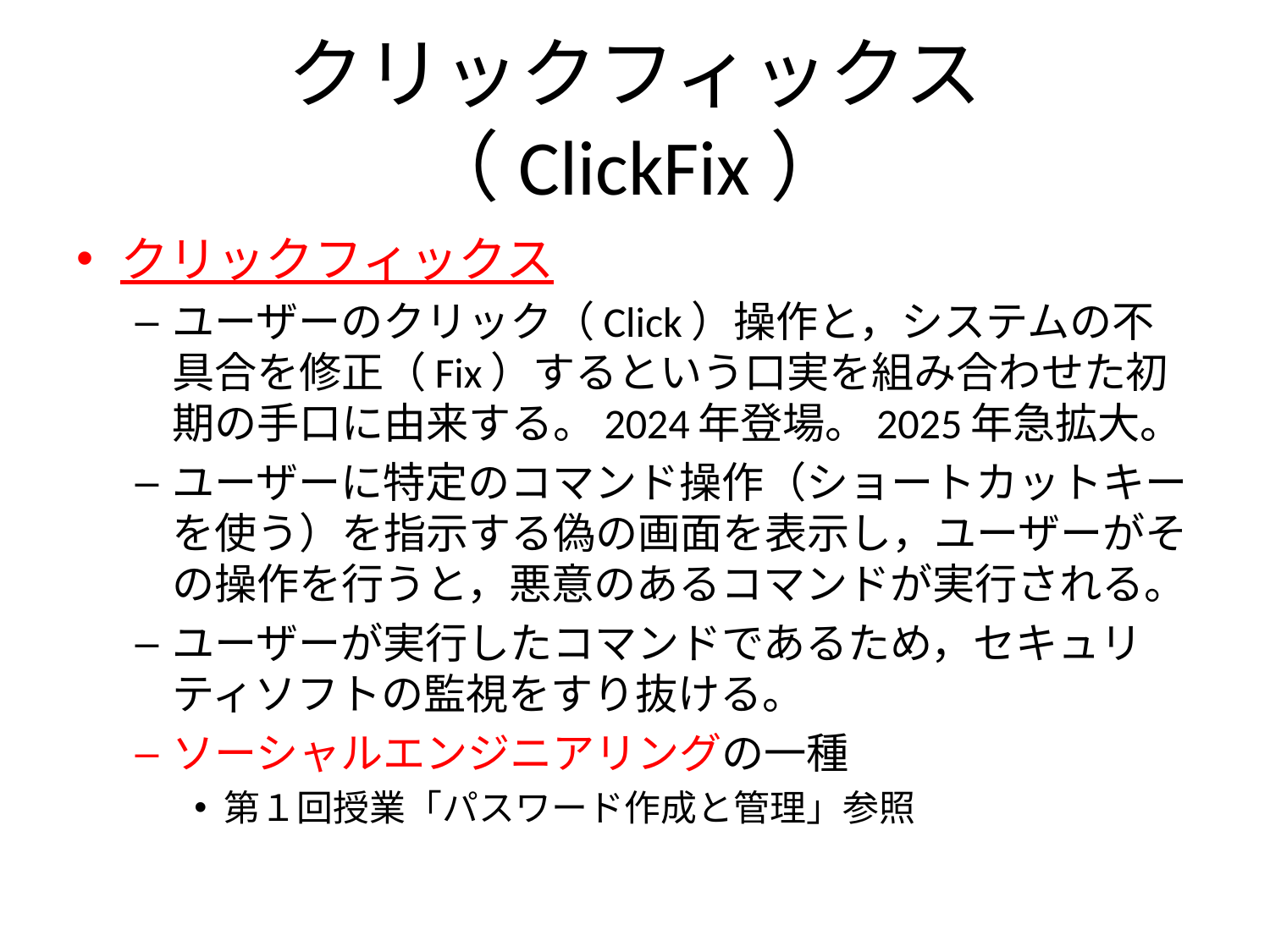

# クリックフィックス（ClickFix）
クリックフィックス
ユーザーのクリック（Click）操作と，システムの不具合を修正（Fix）するという口実を組み合わせた初期の手口に由来する。2024年登場。2025年急拡大。
ユーザーに特定のコマンド操作（ショートカットキーを使う）を指示する偽の画面を表示し，ユーザーがその操作を行うと，悪意のあるコマンドが実行される。
ユーザーが実行したコマンドであるため，セキュリティソフトの監視をすり抜ける。
ソーシャルエンジニアリングの一種
第１回授業「パスワード作成と管理」参照